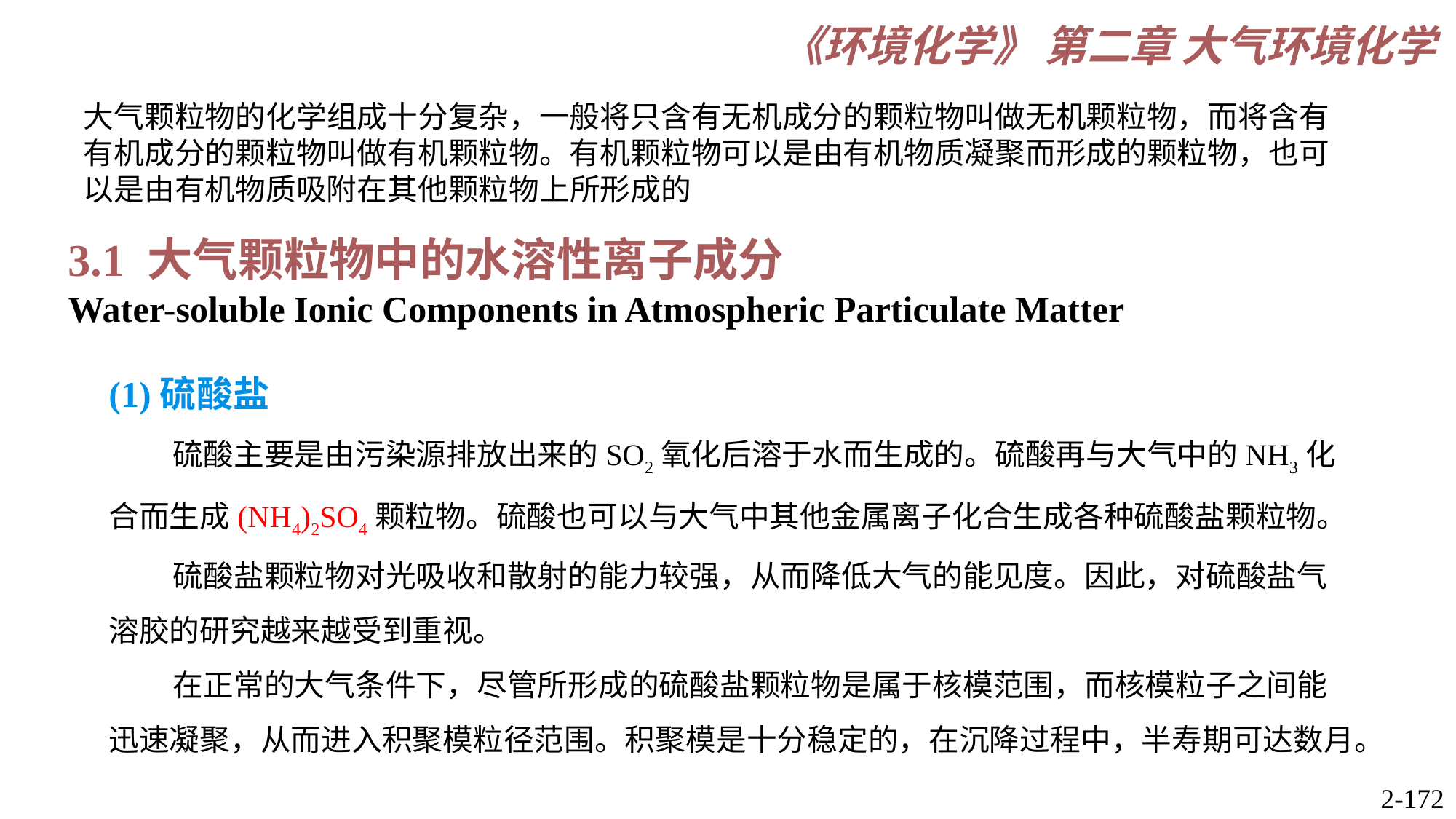

大气颗粒物的化学组成十分复杂，一般将只含有无机成分的颗粒物叫做无机颗粒物，而将含有有机成分的颗粒物叫做有机颗粒物。有机颗粒物可以是由有机物质凝聚而形成的颗粒物，也可以是由有机物质吸附在其他颗粒物上所形成的
3.1 大气颗粒物中的水溶性离子成分
Water-soluble Ionic Components in Atmospheric Particulate Matter
(1)硫酸盐
硫酸主要是由污染源排放出来的SO2氧化后溶于水而生成的。硫酸再与大气中的NH3化合而生成(NH4)2SO4颗粒物。硫酸也可以与大气中其他金属离子化合生成各种硫酸盐颗粒物。
硫酸盐颗粒物对光吸收和散射的能力较强，从而降低大气的能见度。因此，对硫酸盐气溶胶的研究越来越受到重视。
在正常的大气条件下，尽管所形成的硫酸盐颗粒物是属于核模范围，而核模粒子之间能迅速凝聚，从而进入积聚模粒径范围。积聚模是十分稳定的，在沉降过程中，半寿期可达数月。
2-172